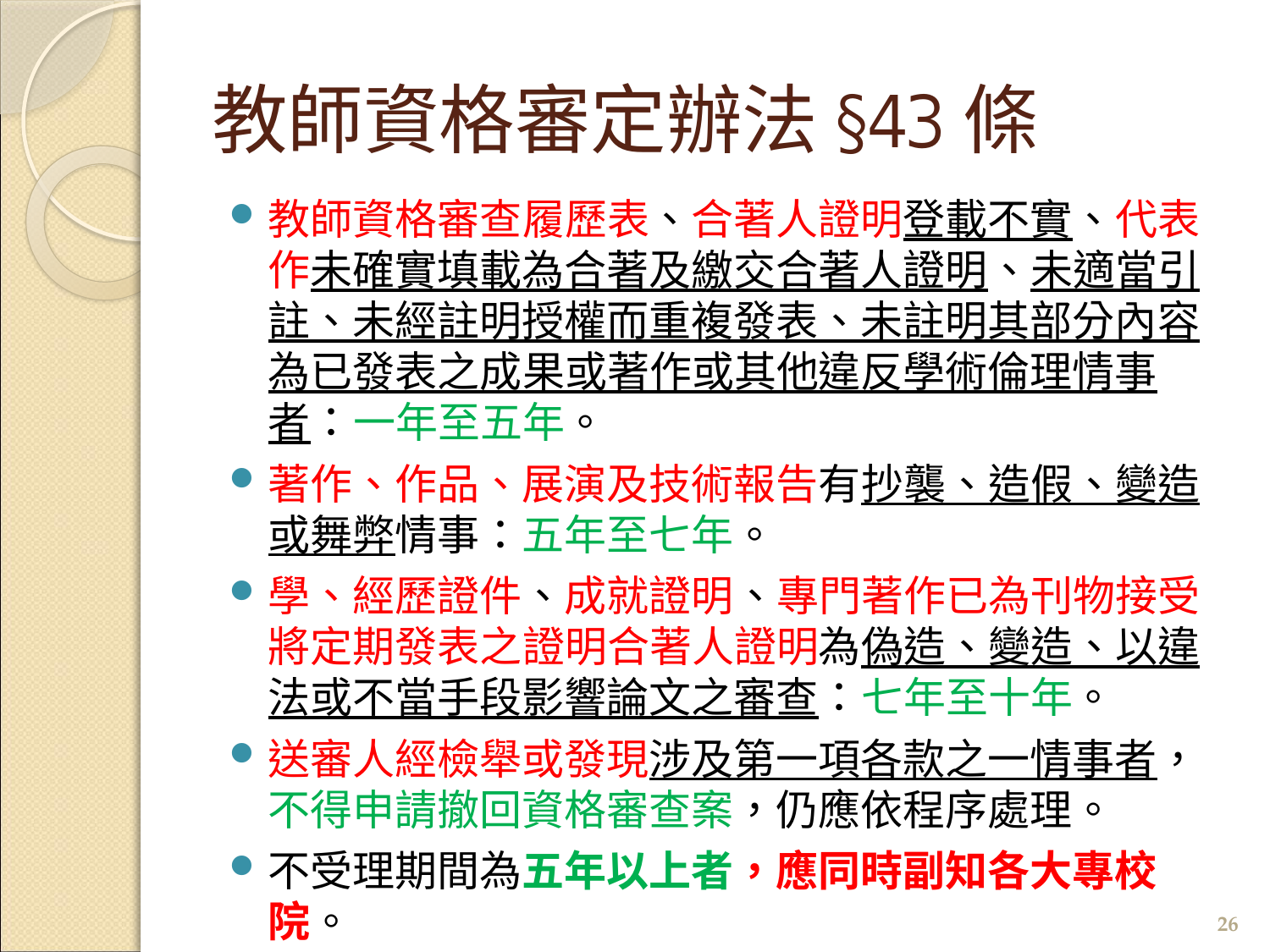

# 教師資格審定辦法§43條
教師資格審查履歷表、合著人證明登載不實、代表作未確實填載為合著及繳交合著人證明、未適當引註、未經註明授權而重複發表、未註明其部分內容為已發表之成果或著作或其他違反學術倫理情事者：一年至五年。
著作、作品、展演及技術報告有抄襲、造假、變造或舞弊情事：五年至七年。
學、經歷證件、成就證明、專門著作已為刊物接受將定期發表之證明合著人證明為偽造、變造、以違法或不當手段影響論文之審查：七年至十年。
送審人經檢舉或發現涉及第一項各款之一情事者，不得申請撤回資格審查案，仍應依程序處理。
不受理期間為五年以上者，應同時副知各大專校院。
26